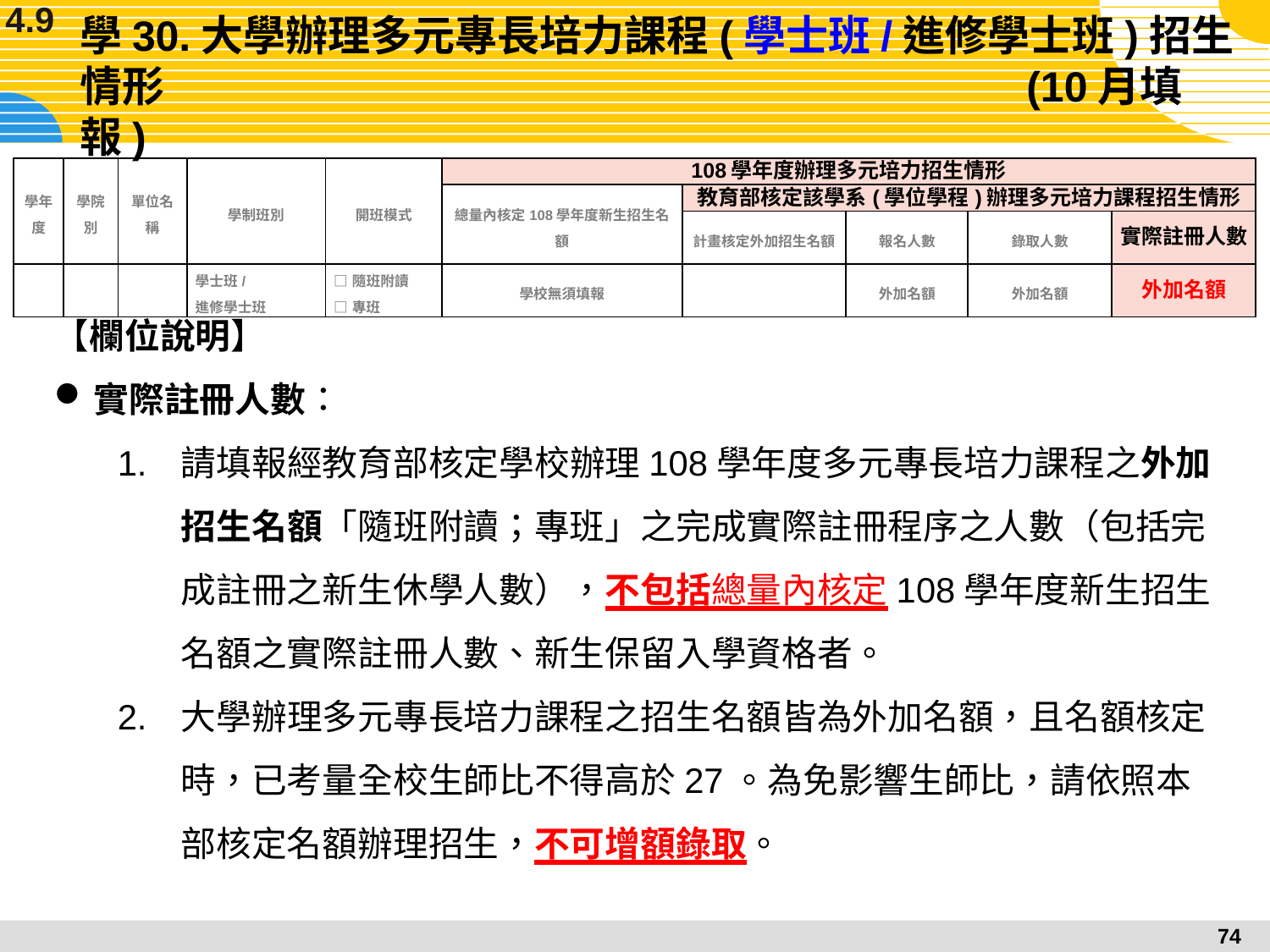

4.9
# 學30.大學辦理多元專長培力課程(學士班/進修學士班)招生情形							     (10月填報)
| 學年度 | 學院別 | 單位名稱 | 學制班別 | 開班模式 | 108學年度辦理多元培力招生情形 |  |  |  |  |
| --- | --- | --- | --- | --- | --- | --- | --- | --- | --- |
|  |  |  |  |  | 總量內核定108學年度新生招生名額 | 教育部核定該學系(學位學程)辦理多元培力課程招生情形 |  |  |  |
|  |  |  |  |  |  | 計畫核定外加招生名額 | 報名人數 | 錄取人數 | 實際註冊人數 |
|  |  |  | 學士班/ 進修學士班 | □隨班附讀 □專班 | 學校無須填報 |  | 外加名額 | 外加名額 | 外加名額 |
【欄位說明】
實際註冊人數：
請填報經教育部核定學校辦理108學年度多元專長培力課程之外加招生名額「隨班附讀；專班」之完成實際註冊程序之人數（包括完成註冊之新生休學人數），不包括總量內核定108學年度新生招生名額之實際註冊人數、新生保留入學資格者。
大學辦理多元專長培力課程之招生名額皆為外加名額，且名額核定時，已考量全校生師比不得高於27。為免影響生師比，請依照本部核定名額辦理招生，不可增額錄取。